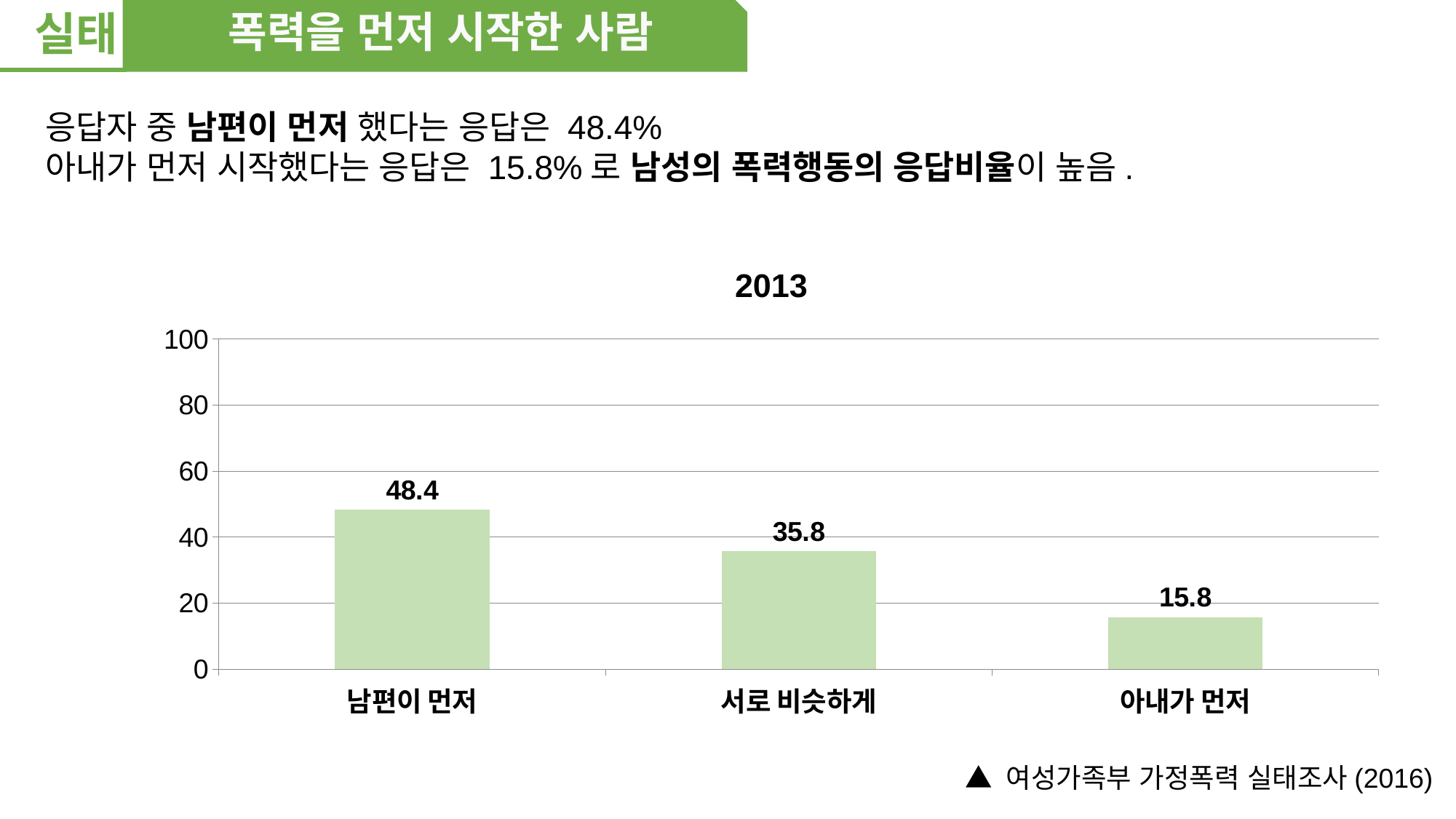

실태
폭력을 먼저 시작한 사람

응답자 중 남편이 먼저 했다는 응답은 48.4%
아내가 먼저 시작했다는 응답은 15.8%로 남성의 폭력행동의 응답비율이 높음.

### Chart:

| Category | 2013 |
|---|---|
| 남편이 먼저 | 48.4 |
| 서로 비슷하게 | 35.8 |
| 아내가 먼저 | 15.8 |
▲ 여성가족부 가정폭력 실태조사(2016)